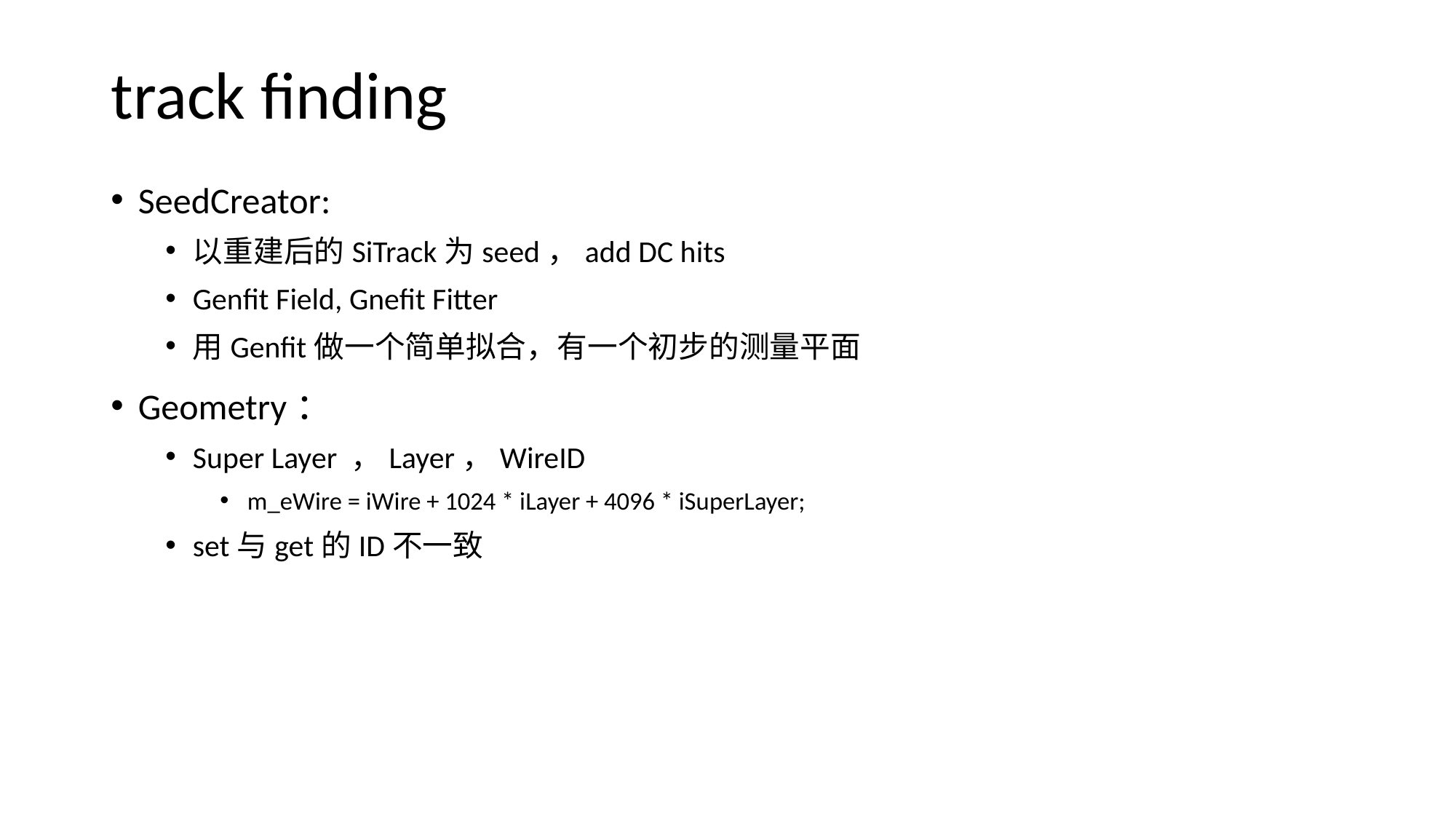

# track finding
SeedCreator:
以重建后的SiTrack为seed，add DC hits
Genfit Field, Gnefit Fitter
用Genfit做一个简单拟合，有一个初步的测量平面
Geometry：
Super Layer ，Layer，WireID
m_eWire = iWire + 1024 * iLayer + 4096 * iSuperLayer;
set与get的ID不一致